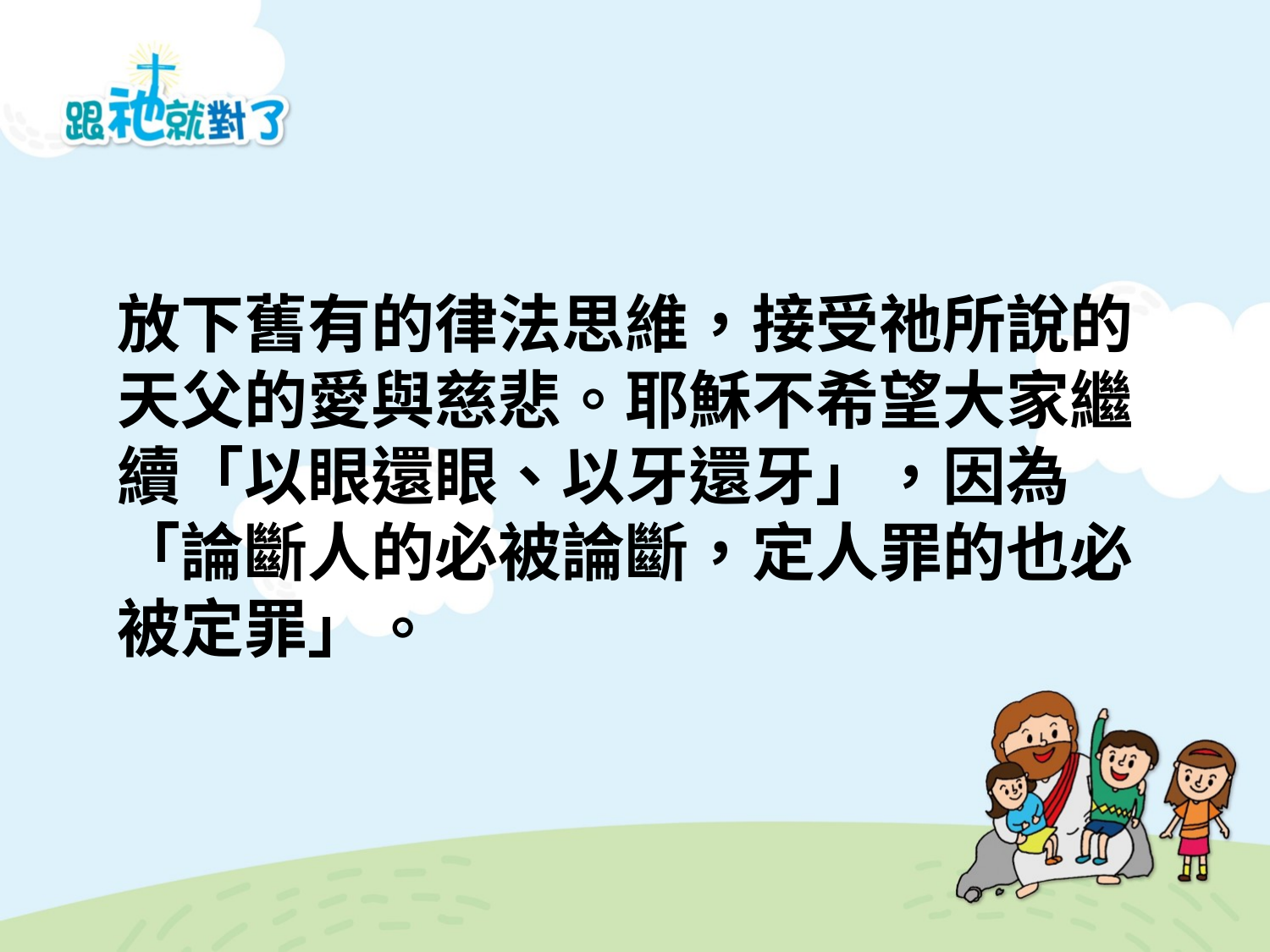

放下舊有的律法思維，接受祂所說的天父的愛與慈悲。耶穌不希望大家繼續「以眼還眼、以牙還牙」，因為「論斷人的必被論斷，定人罪的也必被定罪」。